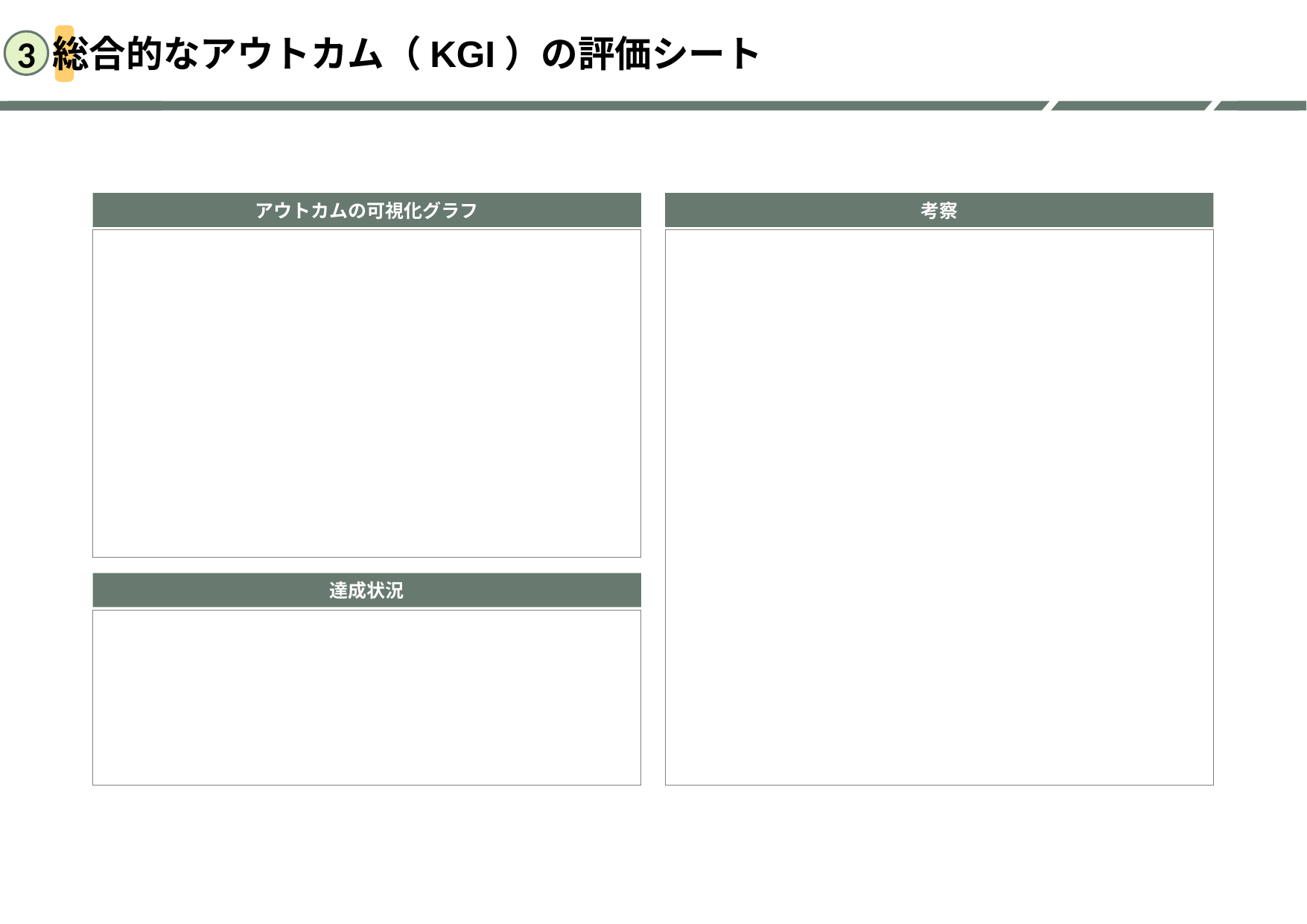

総合的なアウトカム（KGI）の評価シート
3
アウトカムの可視化グラフ
考察

達成状況